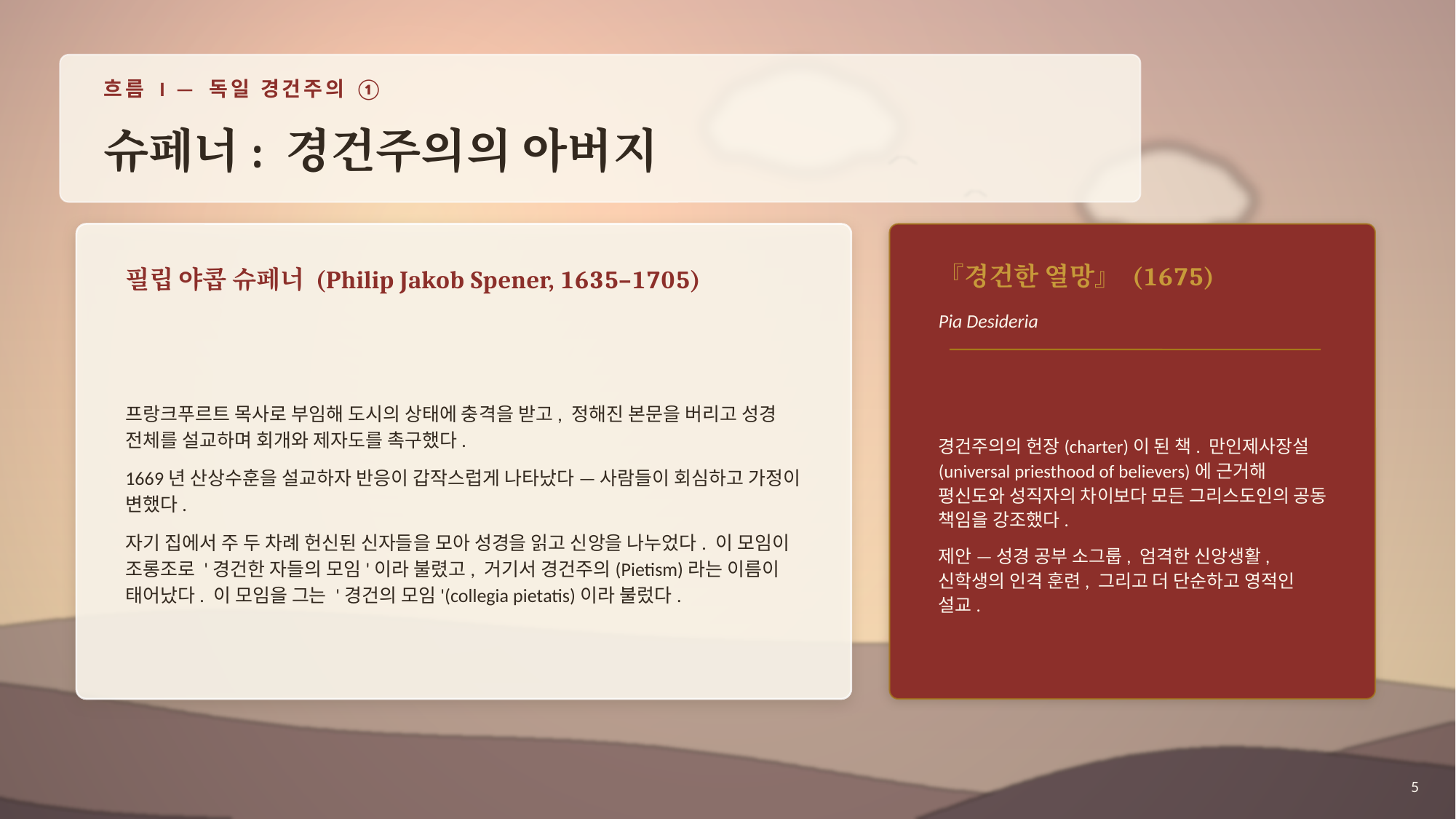

흐름 I — 독일 경건주의 ①
슈페너: 경건주의의 아버지

필립 야콥 슈페너 (Philip Jakob Spener, 1635–1705)
『경건한 열망』 (1675)
Pia Desideria
프랑크푸르트 목사로 부임해 도시의 상태에 충격을 받고, 정해진 본문을 버리고 성경 전체를 설교하며 회개와 제자도를 촉구했다.
1669년 산상수훈을 설교하자 반응이 갑작스럽게 나타났다 — 사람들이 회심하고 가정이 변했다.
자기 집에서 주 두 차례 헌신된 신자들을 모아 성경을 읽고 신앙을 나누었다. 이 모임이 조롱조로 '경건한 자들의 모임'이라 불렸고, 거기서 경건주의(Pietism)라는 이름이 태어났다. 이 모임을 그는 '경건의 모임'(collegia pietatis)이라 불렀다.

경건주의의 헌장(charter)이 된 책. 만인제사장설(universal priesthood of believers)에 근거해 평신도와 성직자의 차이보다 모든 그리스도인의 공동 책임을 강조했다.
제안 — 성경 공부 소그룹, 엄격한 신앙생활, 신학생의 인격 훈련, 그리고 더 단순하고 영적인 설교.
5